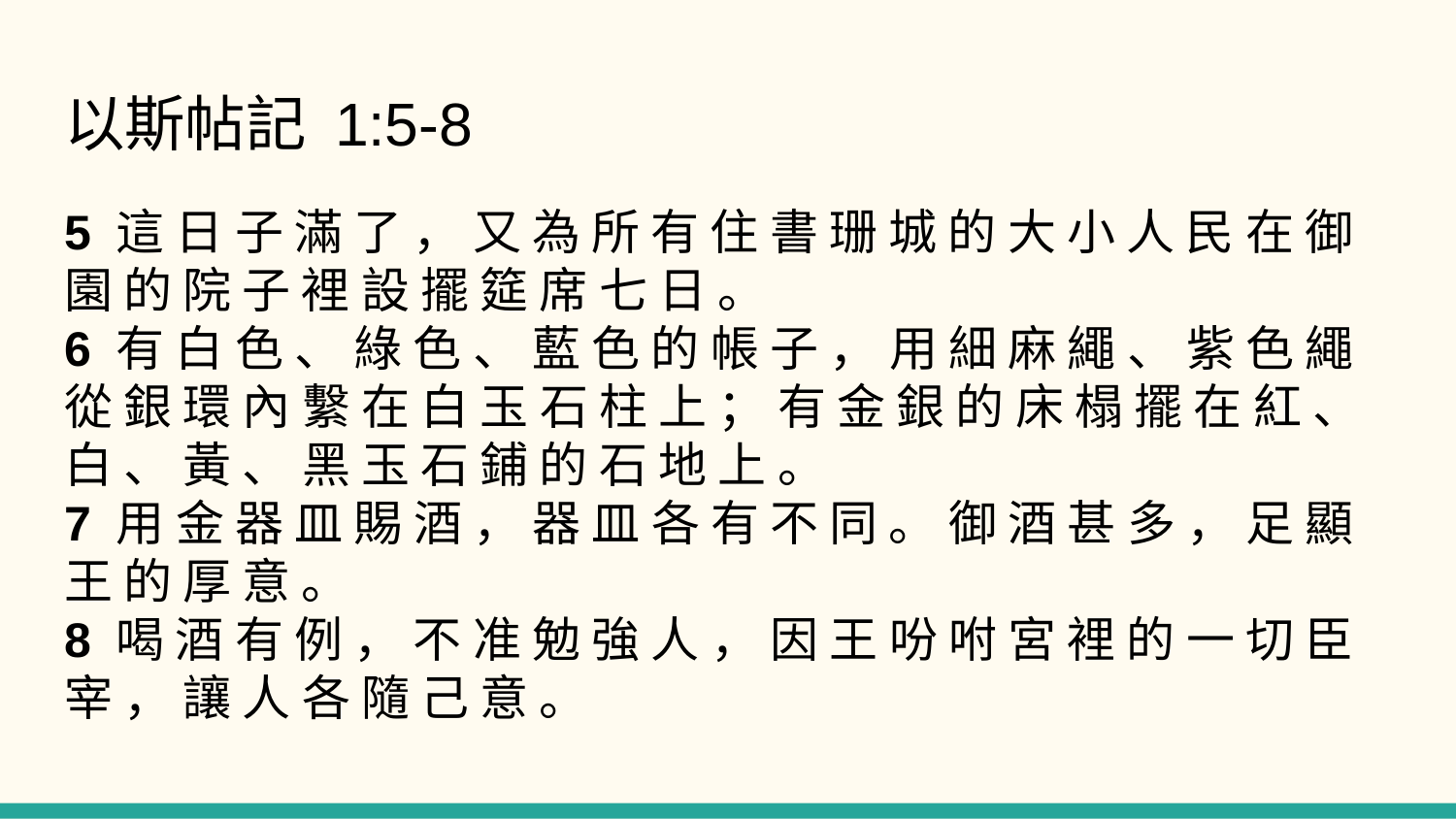

# 以斯帖記 1:5-8
5 這 日 子 滿 了 ， 又 為 所 有 住 書 珊 城 的 大 小 人 民 在 御 園 的 院 子 裡 設 擺 筵 席 七 日 。
6 有 白 色 、 綠 色 、 藍 色 的 帳 子 ， 用 細 麻 繩 、 紫 色 繩 從 銀 環 內 繫 在 白 玉 石 柱 上 ； 有 金 銀 的 床 榻 擺 在 紅 、 白 、 黃 、 黑 玉 石 鋪 的 石 地 上 。
7 用 金 器 皿 賜 酒 ， 器 皿 各 有 不 同 。 御 酒 甚 多 ， 足 顯 王 的 厚 意 。
8 喝 酒 有 例 ， 不 准 勉 強 人 ， 因 王 吩 咐 宮 裡 的 一 切 臣 宰 ， 讓 人 各 隨 己 意 。